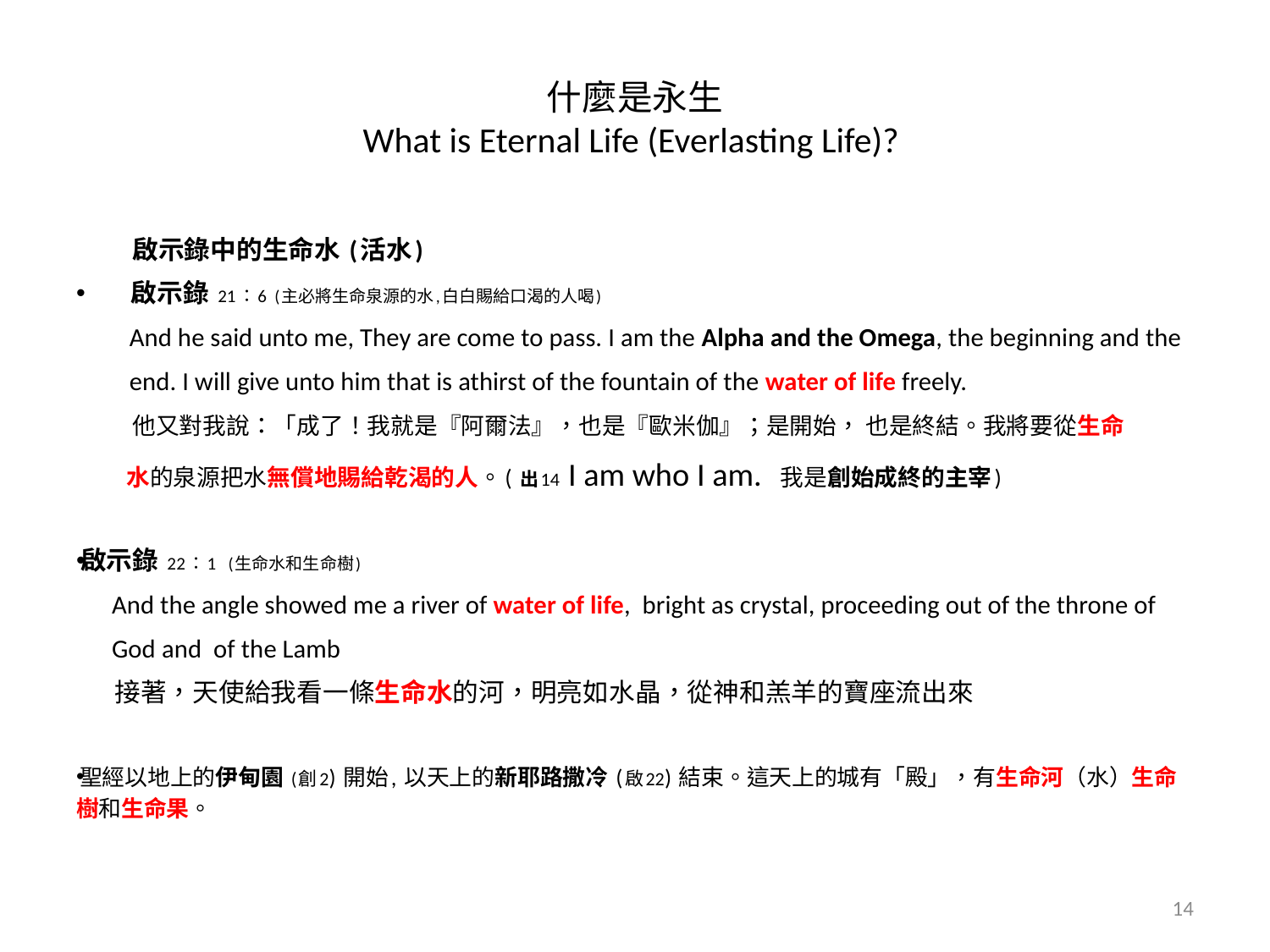

# 什麼是永生 What is Eternal Life (Everlasting Life)?
         啟示錄中的生命水 (活水)
啟示錄 21：6  (主必將生命泉源的水,白白賜給口渴的人喝)
         And he said unto me, They are come to pass. I am the Alpha and the Omega, the beginning and the
         end. I will give unto him that is athirst of the fountain of the water of life freely.
         他又對我說：「成了！我就是『阿爾法』，也是『歐米伽』；是開始， 也是終結。我將要從生命
         水的泉源把水無償地賜給乾渴的人。( 出14  I am who I am.  我是創始成終的主宰)

啟示錄 22：1   (生命水和生命樹)
      And the angle showed me a river of water of life,  bright as crystal, proceeding out of the throne of
      God and  of the Lamb
      接著，天使給我看一條生命水的河，明亮如水晶，從神和羔羊的寶座流出來

聖經以地上的伊甸園 (創2) 開始, 以天上的新耶路撒冷 (啟22) 結束。這天上的城有「殿」，有生命河（水）生命樹和生命果。

14